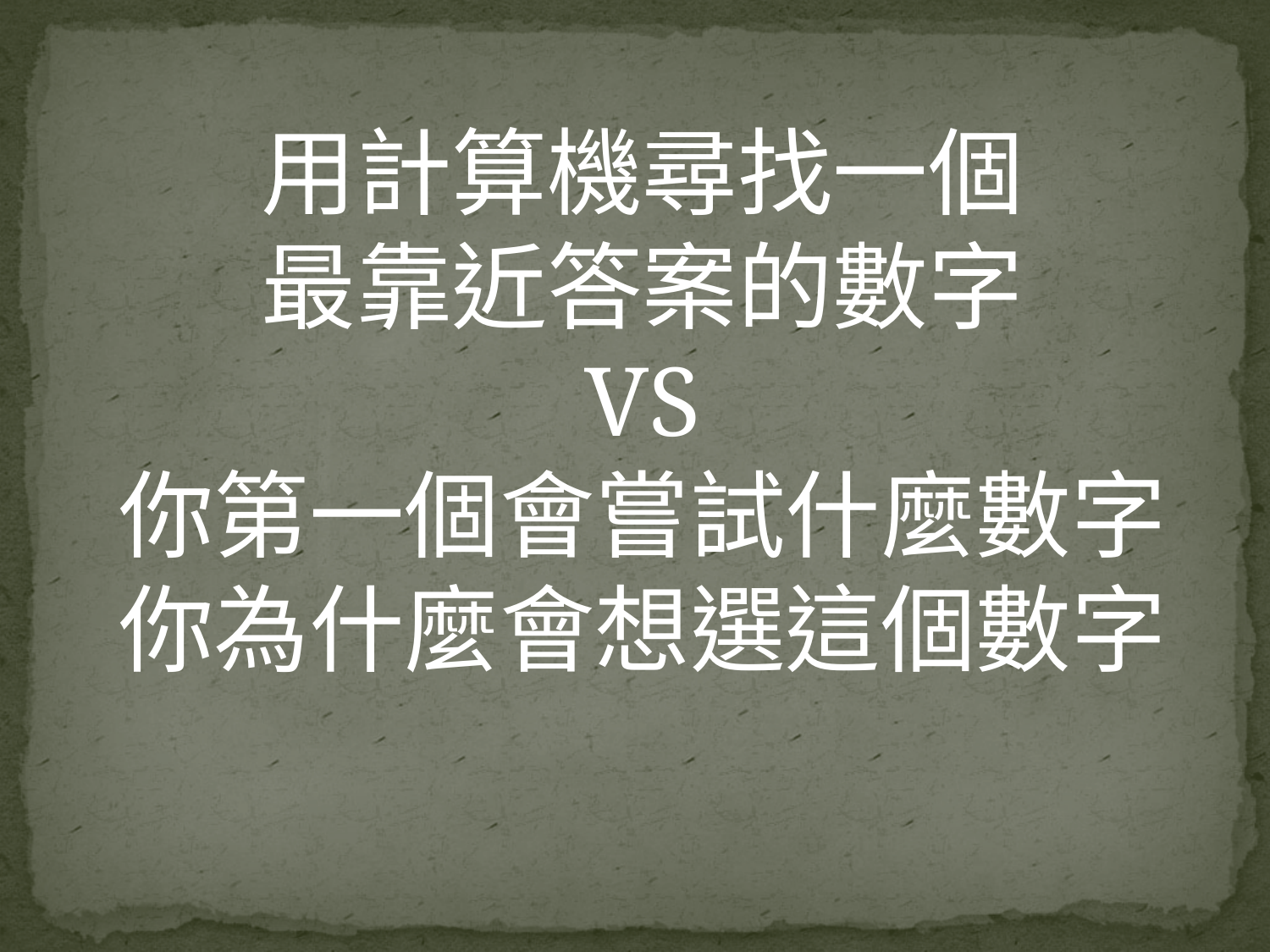

用計算機尋找一個
最靠近答案的數字
VS
你第一個會嘗試什麼數字
你為什麼會想選這個數字